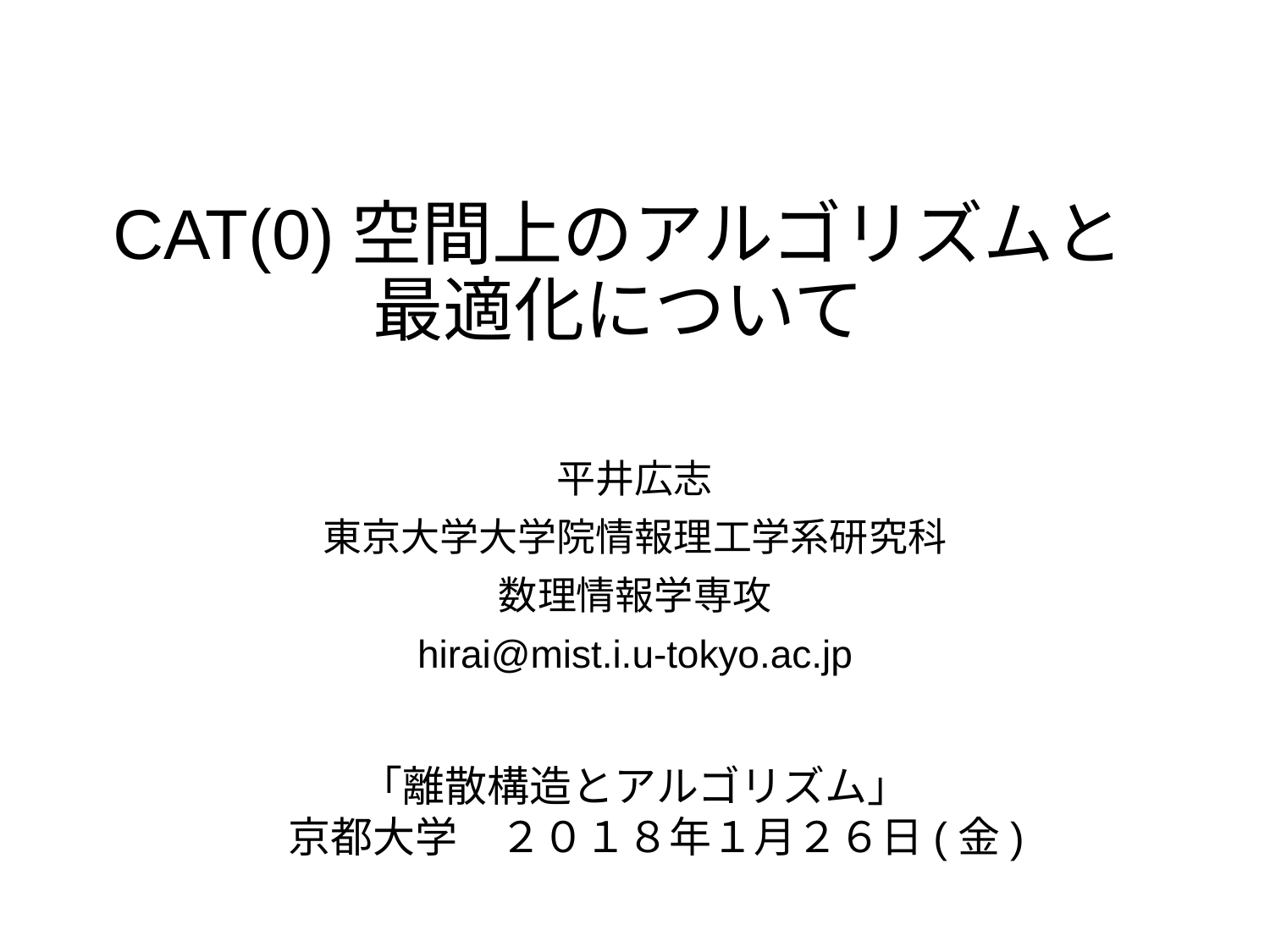

# CAT(0)空間上のアルゴリズムと最適化について
平井広志
東京大学大学院情報理工学系研究科
数理情報学専攻
hirai@mist.i.u-tokyo.ac.jp
「離散構造とアルゴリズム」
　京都大学　２０１８年１月２６日(金)